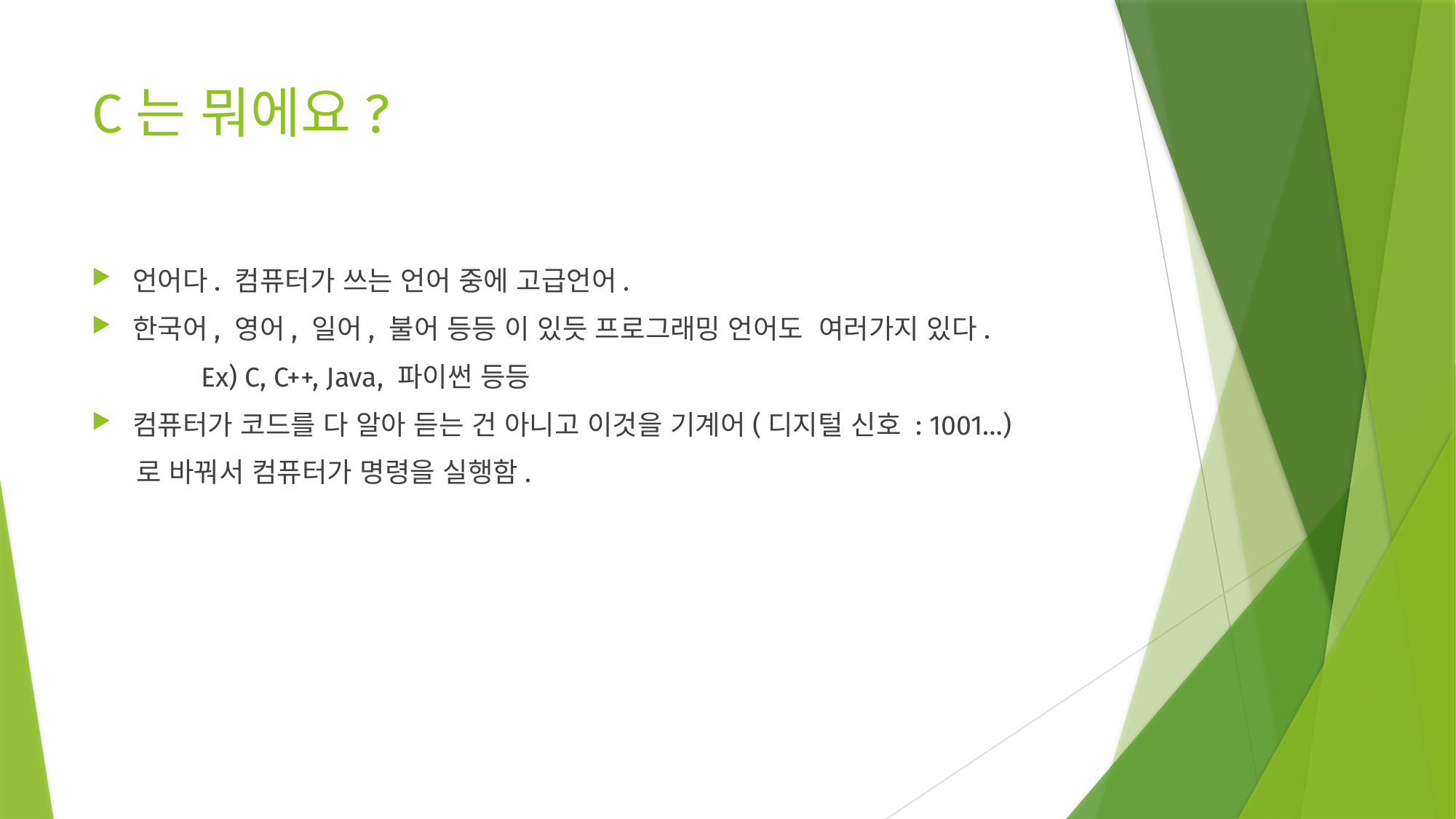

# C는 뭐에요?
언어다. 컴퓨터가 쓰는 언어 중에 고급언어.
한국어, 영어, 일어, 불어 등등 이 있듯 프로그래밍 언어도  여러가지 있다.
	Ex) C, C++, Java, 파이썬 등등
컴퓨터가 코드를 다 알아 듣는 건 아니고 이것을 기계어(디지털 신호 : 1001…)
     로 바꿔서 컴퓨터가 명령을 실행함.